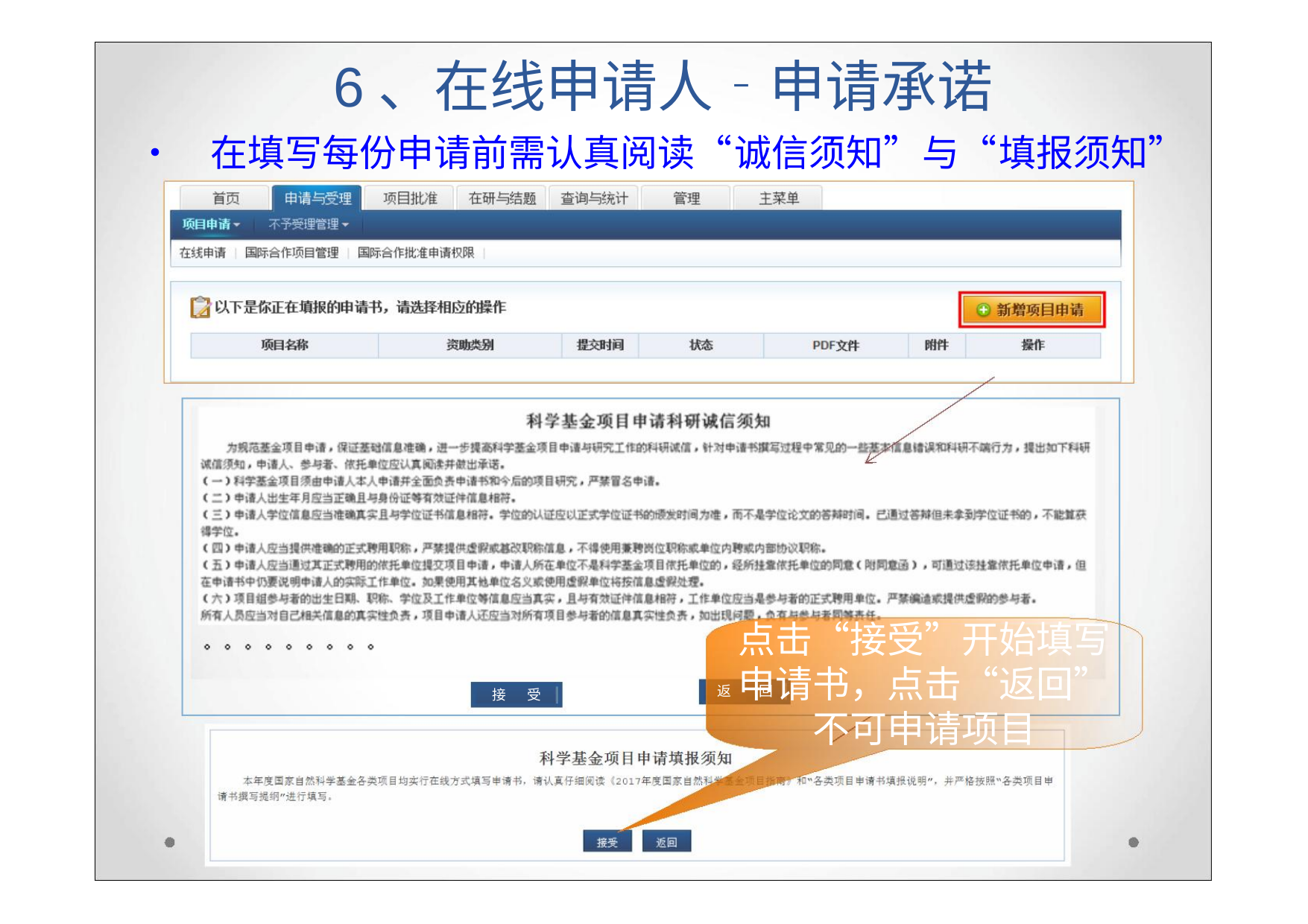

6、在线申请人‐申请承诺
• 在填写每份申请前需认真阅读“诚信须知”与“填报须知”
点击“接受”开始填写
申请书，点击“返回”
返
回
接
受
不可申请项目